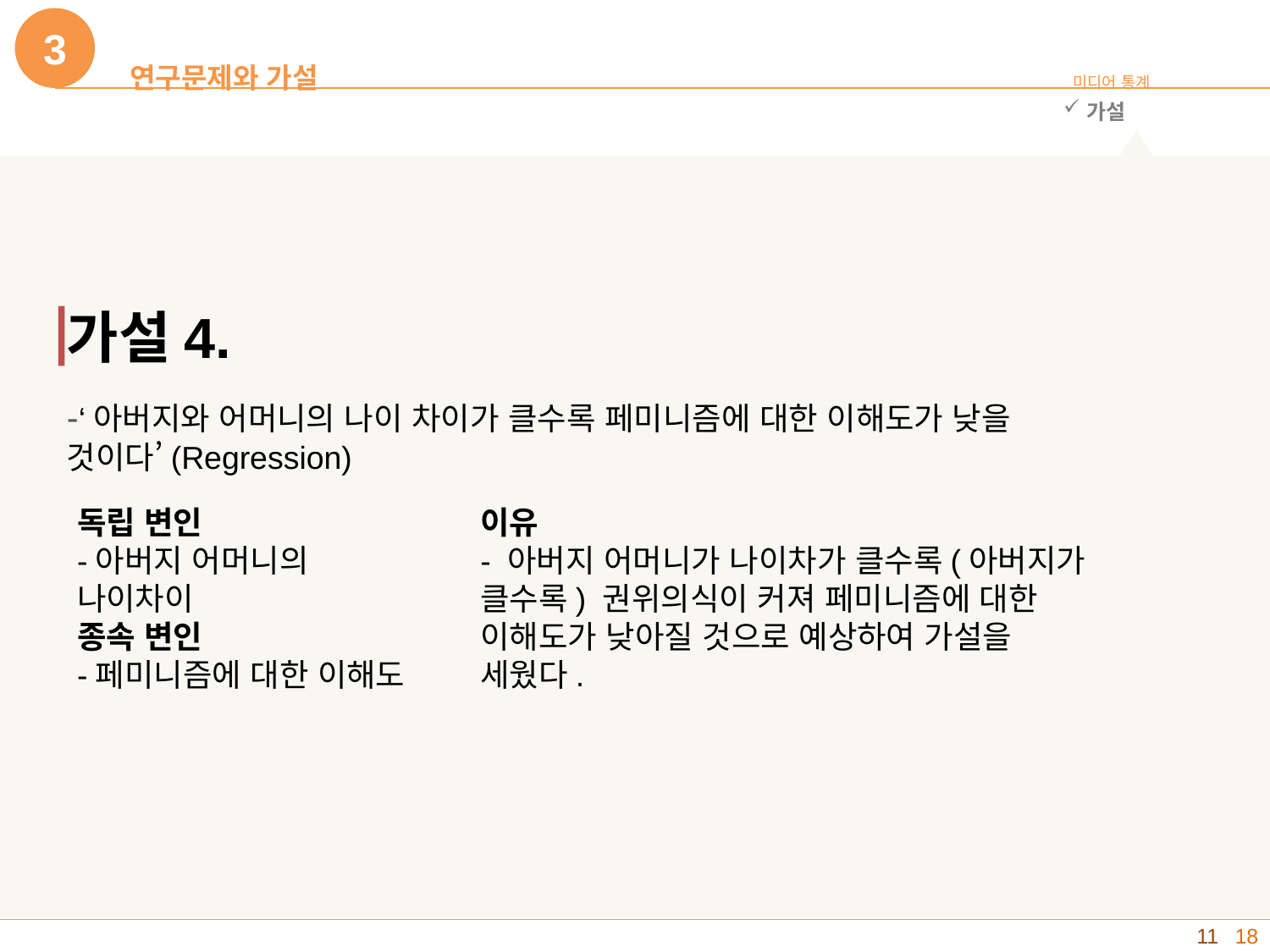

3
연구문제와 가설
미디어 통계
가설

가설4.

-‘아버지와 어머니의 나이 차이가 클수록 페미니즘에 대한 이해도가 낮을 것이다’(Regression)

독립 변인
-아버지 어머니의 나이차이
종속 변인
-페미니즘에 대한 이해도
이유
- 아버지 어머니가 나이차가 클수록(아버지가 클수록) 권위의식이 커져 페미니즘에 대한 이해도가 낮아질 것으로 예상하여 가설을 세웠다.
11
18